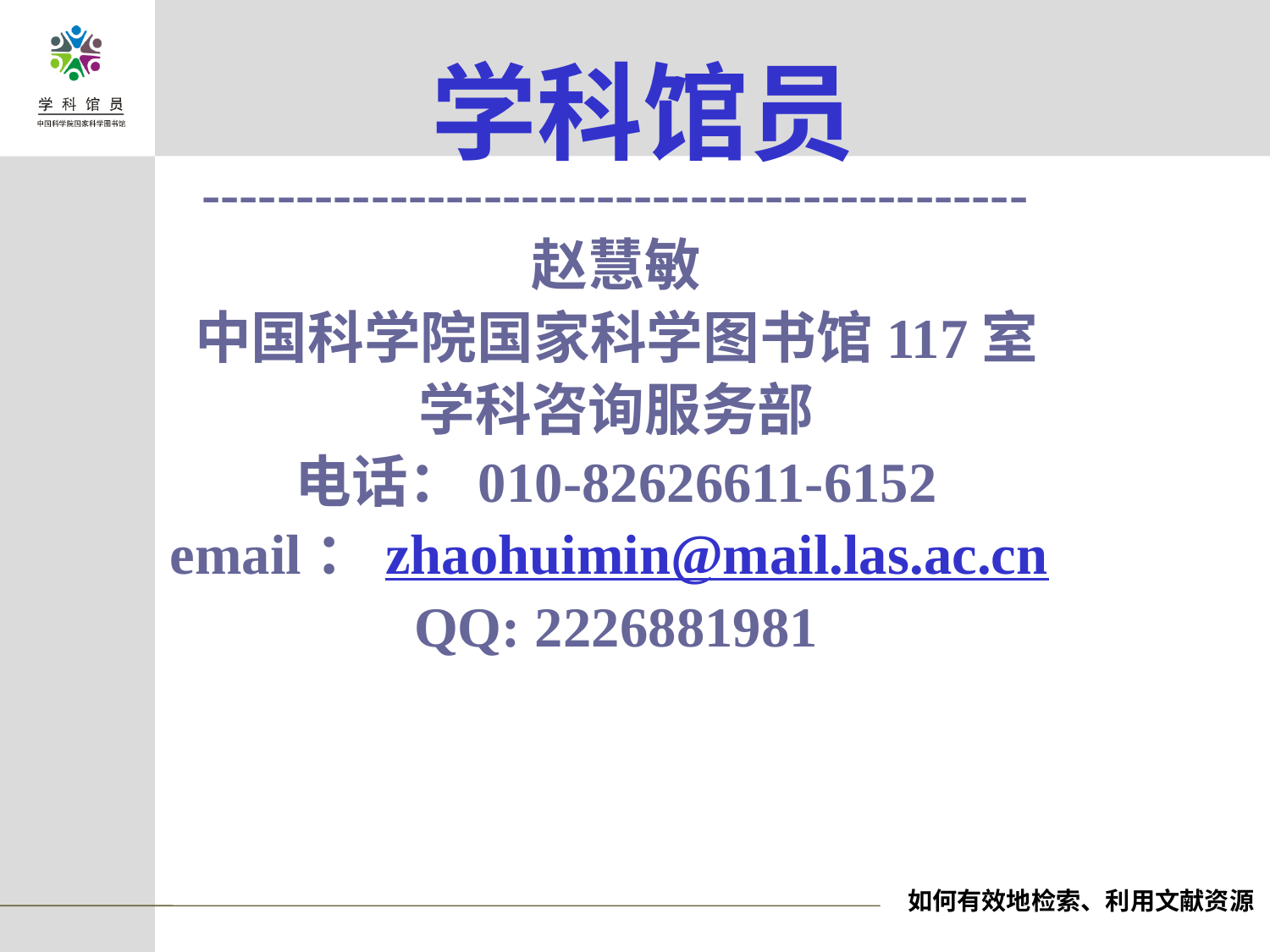

# 学科馆员
--------------------------------------------
赵慧敏
中国科学院国家科学图书馆117室
学科咨询服务部
电话：010-82626611-6152
email：zhaohuimin@mail.las.ac.cn
QQ: 2226881981
如何有效地检索、利用文献资源